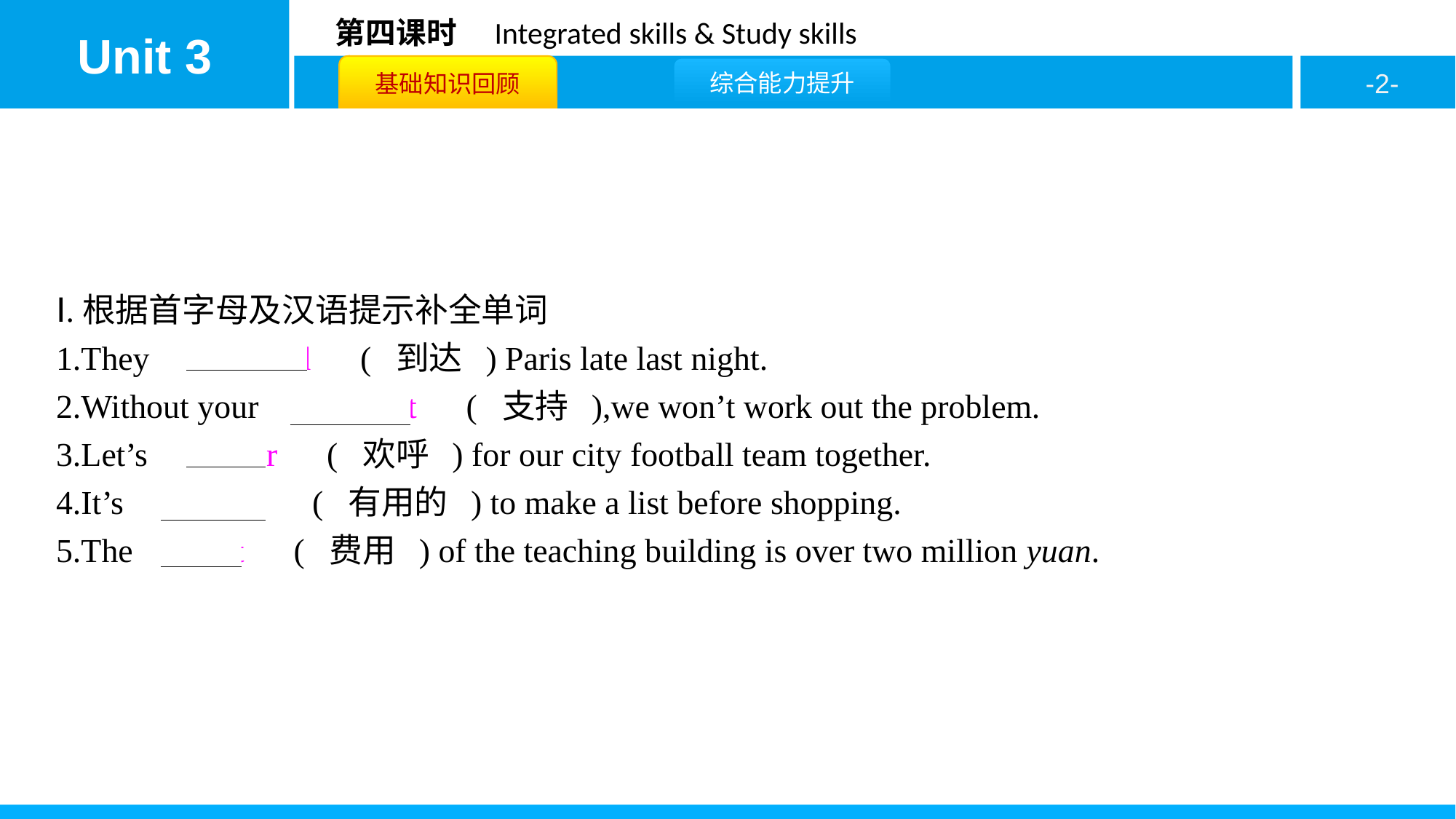

Ⅰ.根据首字母及汉语提示补全单词
1.They 　reached　(  到达  ) Paris late last night.
2.Without your 　support　(  支持  ),we won’t work out the problem.
3.Let’s 　cheer　(  欢呼  ) for our city football team together.
4.It’s 　useful　(  有用的  ) to make a list before shopping.
5.The 　cost　(  费用  ) of the teaching building is over two million yuan.